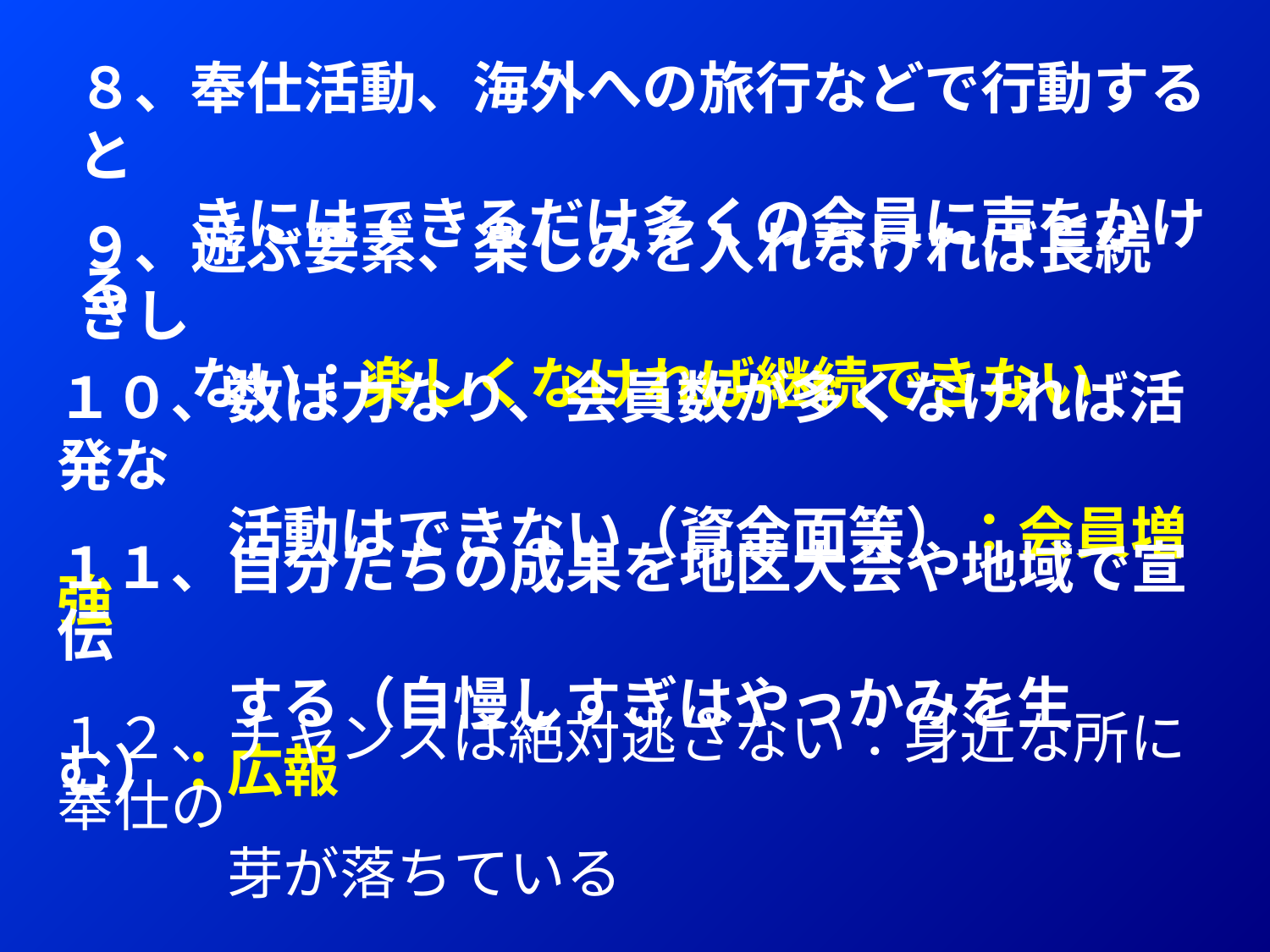

８、奉仕活動、海外への旅行などで行動すると
　　きにはできるだけ多くの会員に声をかける
９、遊ぶ要素、楽しみを入れなければ長続きし
　　ない：楽しくなければ継続できない
１０、数は力なり、会員数が多くなければ活発な
　　　活動はできない（資金面等）：会員増強
１１、自分たちの成果を地区大会や地域で宣伝
　　　する（自慢しすぎはやっかみを生む）：広報
１２、チャンスは絶対逃さない：身近な所に奉仕の
　　　芽が落ちている